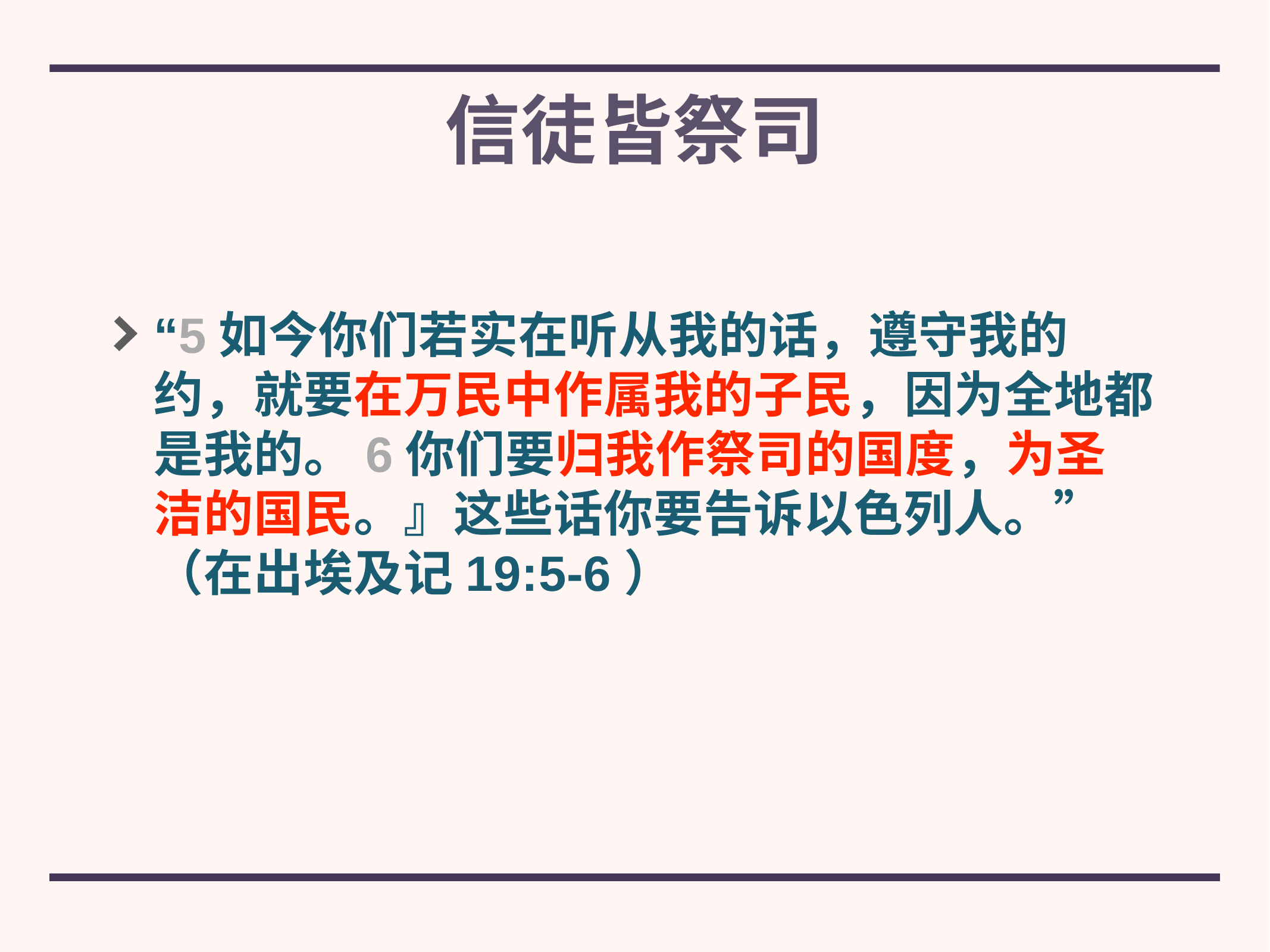

# 信徒皆祭司
“5如今你们若实在听从我的话，遵守我的约，就要在万民中作属我的子民，因为全地都是我的。6你们要归我作祭司的国度，为圣洁的国民。』这些话你要告诉以色列人。”
（在出埃及记19:5-6）